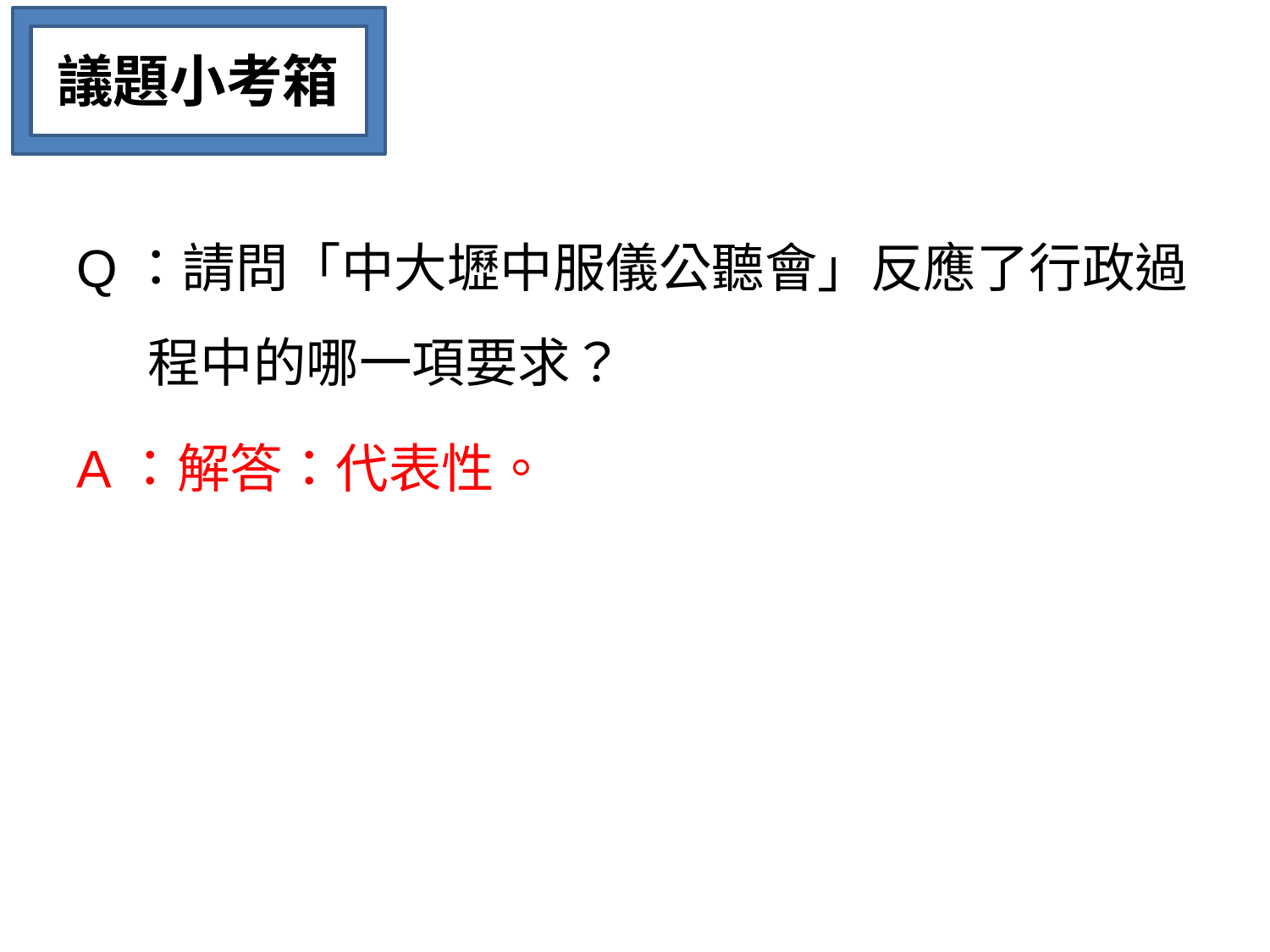

議題小考箱
Q：請問「中大壢中服儀公聽會」反應了行政過程中的哪一項要求？
A：解答：代表性。